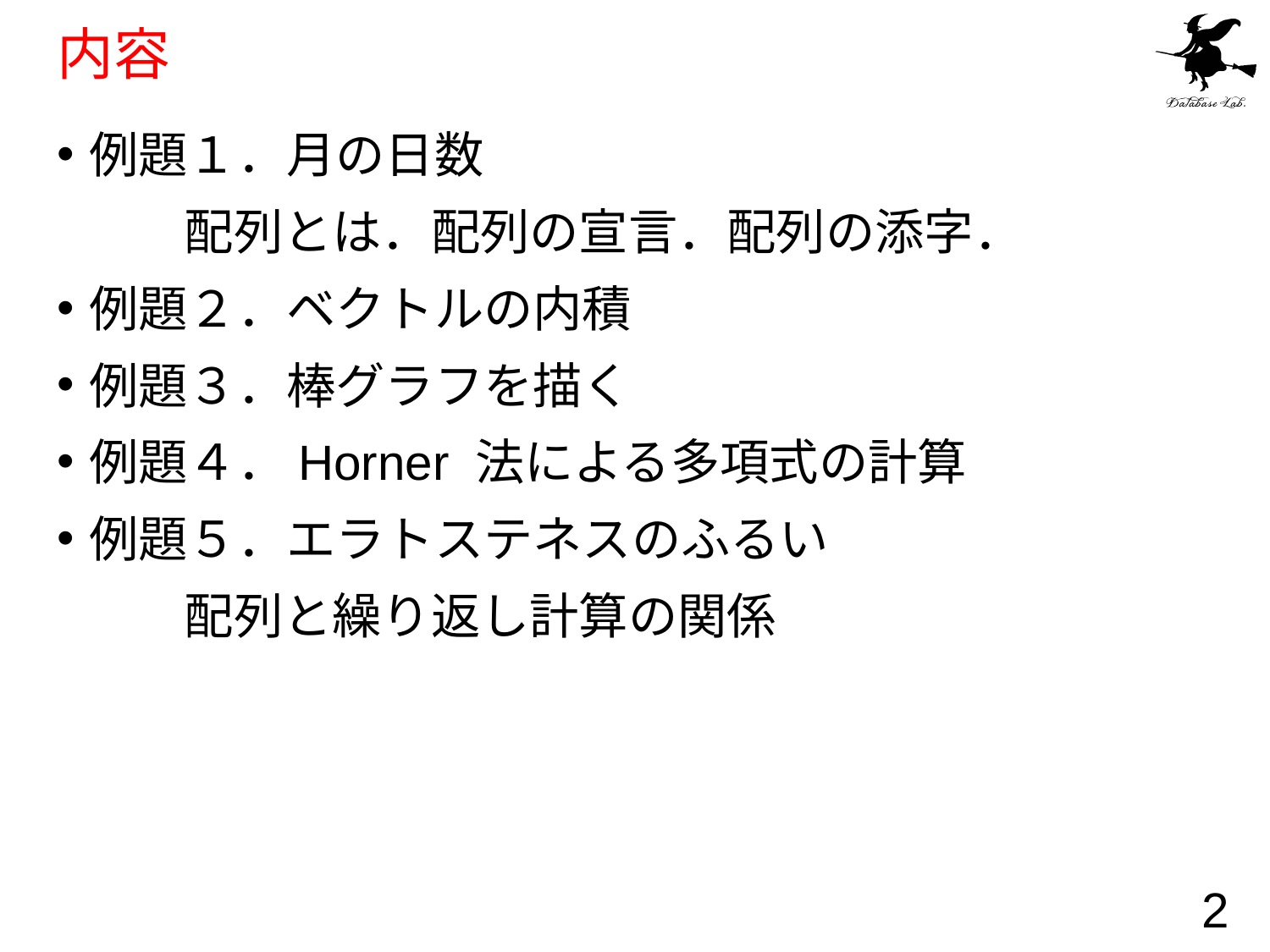

# 内容
例題１．月の日数
　	配列とは．配列の宣言．配列の添字．
例題２．ベクトルの内積
例題３．棒グラフを描く
例題４．Horner 法による多項式の計算
例題５．エラトステネスのふるい
	配列と繰り返し計算の関係

2